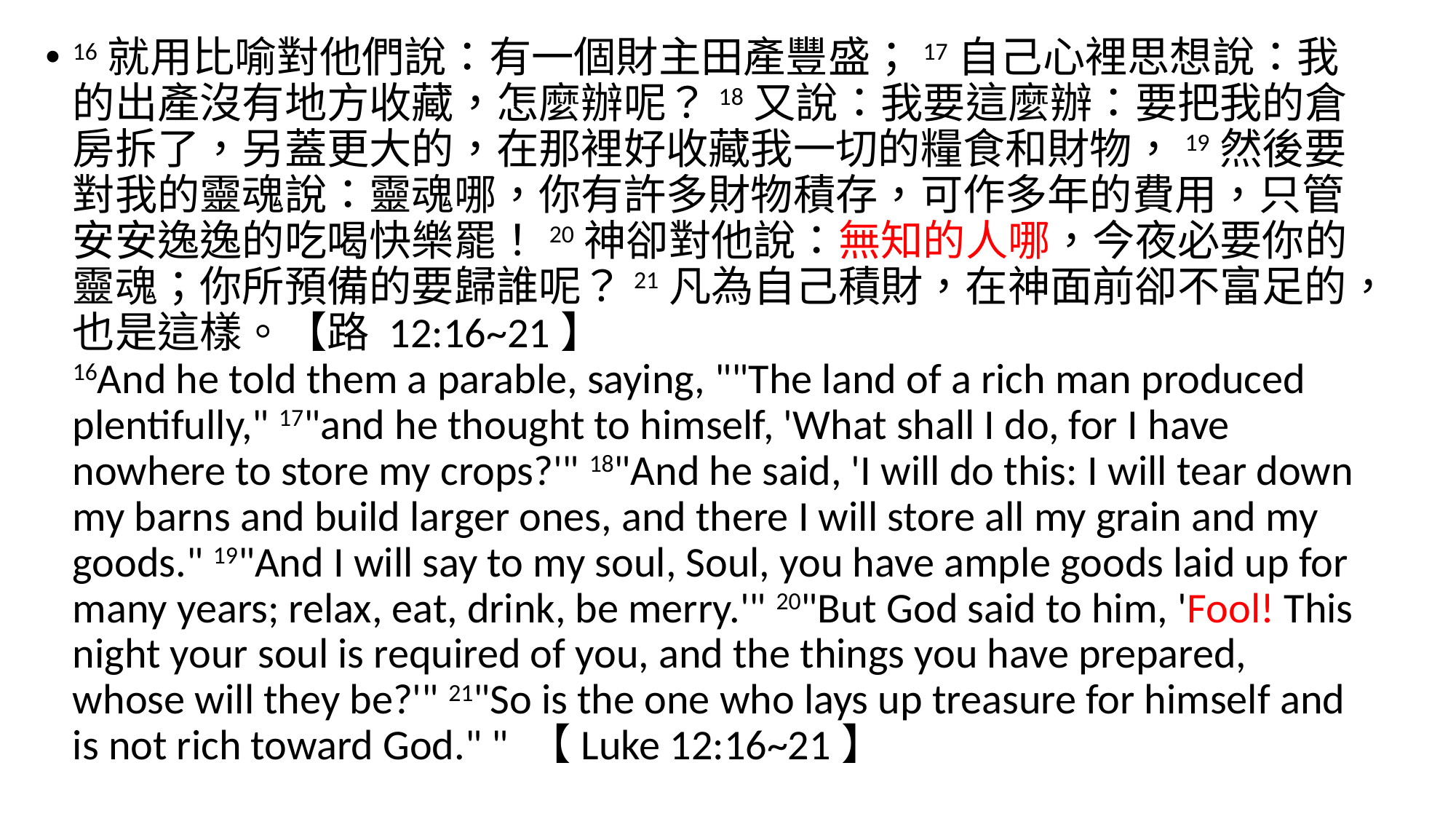

16就用比喻對他們說：有一個財主田產豐盛；17自己心裡思想說：我的出產沒有地方收藏，怎麼辦呢？18又說：我要這麼辦：要把我的倉房拆了，另蓋更大的，在那裡好收藏我一切的糧食和財物，19然後要對我的靈魂說：靈魂哪，你有許多財物積存，可作多年的費用，只管安安逸逸的吃喝快樂罷！20神卻對他說：無知的人哪，今夜必要你的靈魂；你所預備的要歸誰呢？21凡為自己積財，在神面前卻不富足的，也是這樣。【路 12:16~21】
16And he told them a parable, saying, ""The land of a rich man produced plentifully," 17"and he thought to himself, 'What shall I do, for I have nowhere to store my crops?'" 18"And he said, 'I will do this: I will tear down my barns and build larger ones, and there I will store all my grain and my goods." 19"And I will say to my soul, Soul, you have ample goods laid up for many years; relax, eat, drink, be merry.'" 20"But God said to him, 'Fool! This night your soul is required of you, and the things you have prepared, whose will they be?'" 21"So is the one who lays up treasure for himself and is not rich toward God." " 【Luke 12:16~21】
#